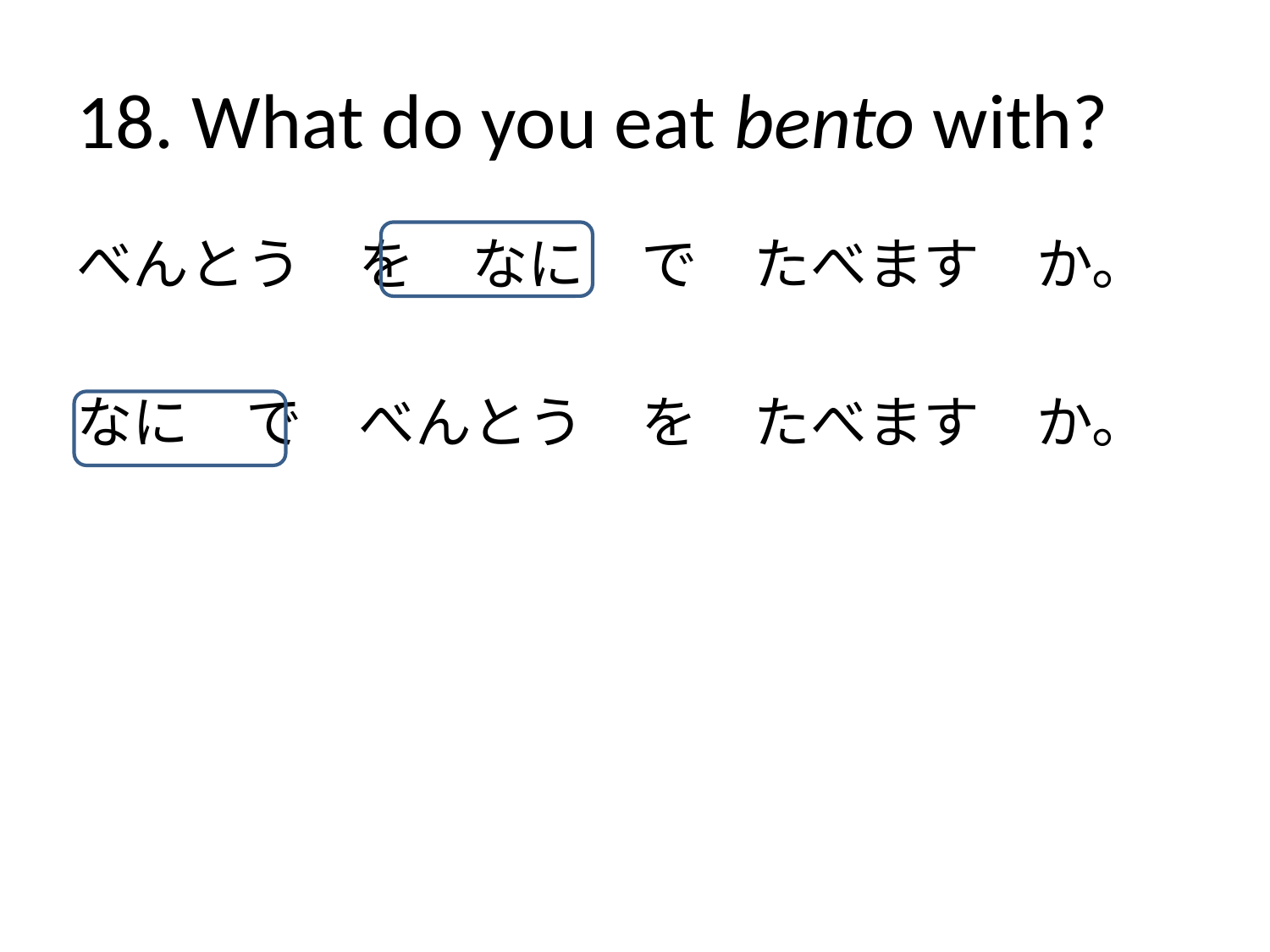

# 18. What do you eat bento with?
べんとう　を　なに　で　たべます　か。

なに　で　べんとう　を　たべます　か。